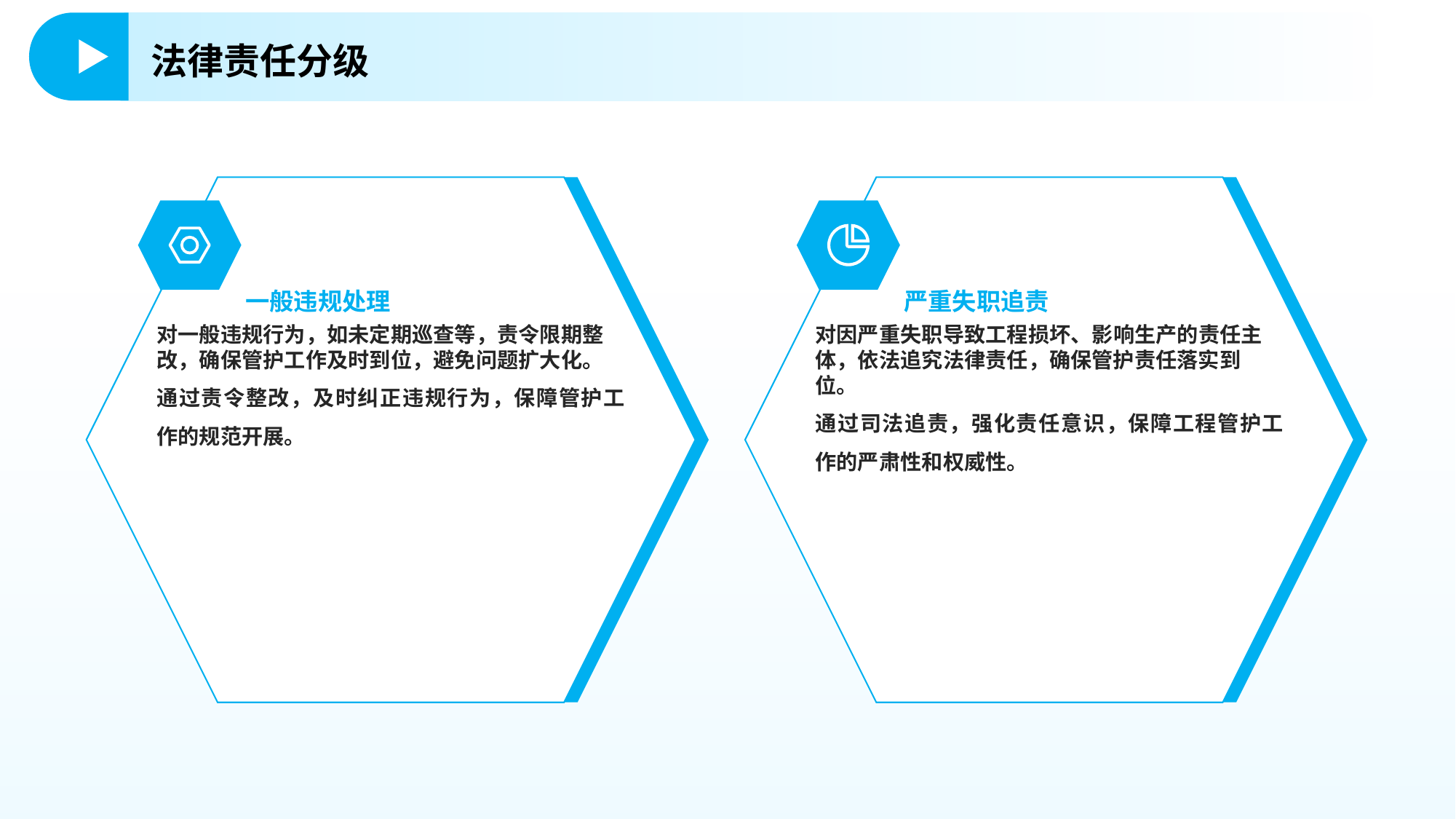

法律责任分级

一般违规处理
严重失职追责

对一般违规行为，如未定期巡查等，责令限期整改，确保管护工作及时到位，避免问题扩大化。
通过责令整改，及时纠正违规行为，保障管护工作的规范开展。
对因严重失职导致工程损坏、影响生产的责任主体，依法追究法律责任，确保管护责任落实到位。
通过司法追责，强化责任意识，保障工程管护工作的严肃性和权威性。